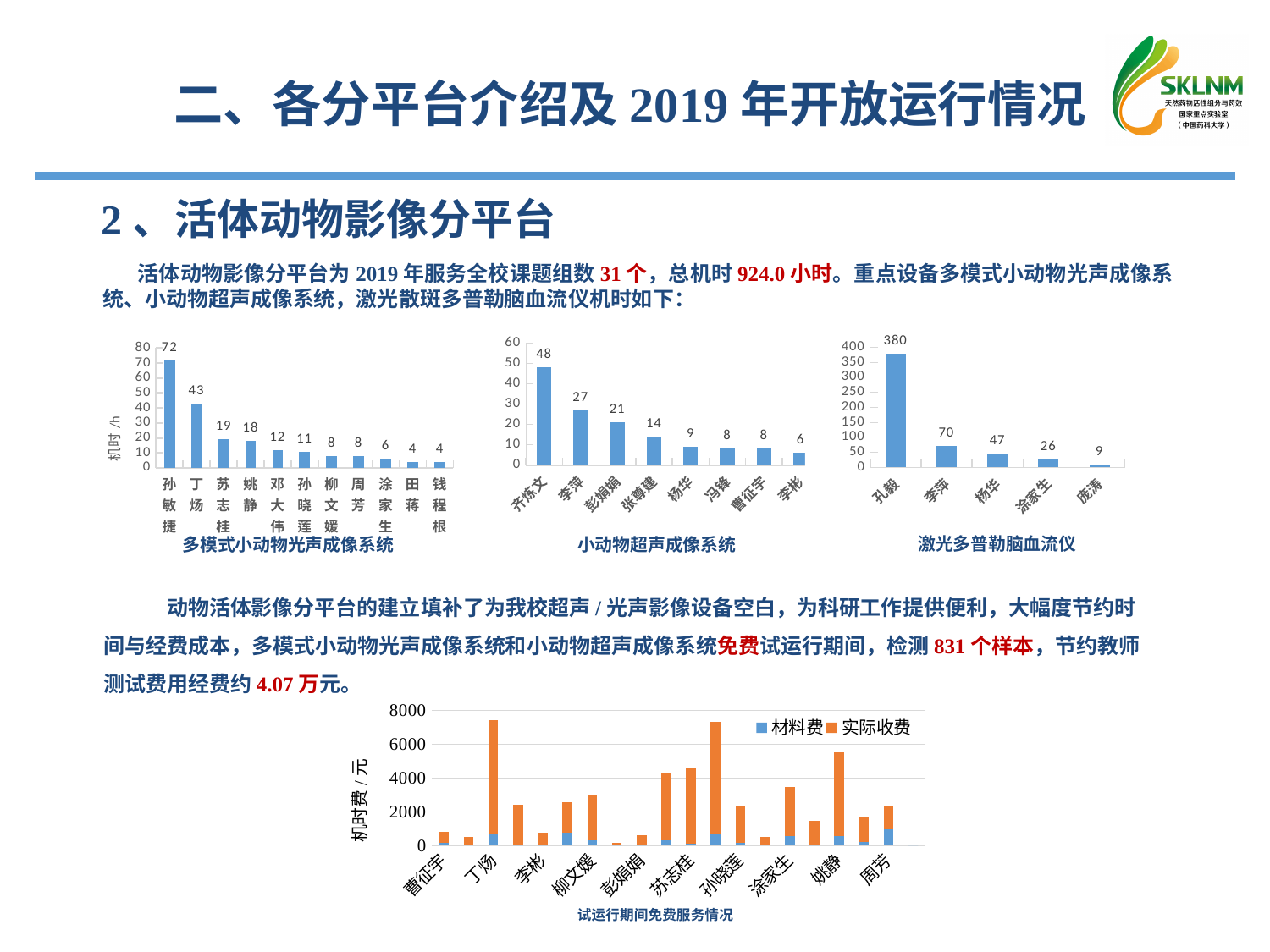

二、各分平台介绍及2019年开放运行情况
2、活体动物影像分平台

      活体动物影像分平台为2019年服务全校课题组数31个，总机时924.0小时。重点设备多模式小动物光声成像系统、小动物超声成像系统，激光散斑多普勒脑血流仪机时如下：

### Chart

| Category | 机时 |
|---|---|
| 孙敏捷 | 72.0 |
| 丁炀 | 43.0 |
| 苏志桂 | 19.0 |
| 姚静 | 18.0 |
| 邓大伟 | 12.0 |
| 孙晓莲 | 11.0 |
| 柳文媛 | 8.0 |
| 周芳 | 8.0 |
| 涂家生 | 6.0 |
| 田蒋 | 4.0 |
| 钱程根 | 4.0 |

### Chart

| Category | 机时 |
|---|---|
| 齐炼文 | 48.0 |
| 李萍 | 27.0 |
| 彭娟娟 | 21.0 |
| 张尊建 | 14.0 |
| 杨华 | 9.0 |
| 冯锋 | 8.0 |
| 曹征宇 | 8.0 |
| 李彬 | 6.0 |

### Chart

| Category | 机时 |
|---|---|
| 孔毅 | 380.0 |
| 李萍 | 70.0 |
| 杨华 | 47.0 |
| 涂家生 | 26.0 |
| 庞涛 | 9.0 |
多模式小动物光声成像系统
小动物超声成像系统
激光多普勒脑血流仪
动物活体影像分平台的建立填补了为我校超声/光声影像设备空白，为科研工作提供便利，大幅度节约时间与经费成本，多模式小动物光声成像系统和小动物超声成像系统免费试运行期间，检测831个样本，节约教师测试费用经费约4.07万元。

### Chart

| Category | 材料费 | 实际收费 |
|---|---|---|
| 曹征宇 | 150.0 | 650.0 |
| 邓大伟 | 50.0 | 450.0 |
| 丁炀 | 718.0 | 6718.0 |
| 冯锋 | 0.0 | 2400.0 |
| 李彬 | 0.0 | 750.0 |
| 李萍 | 750.0 | 1800.0 |
| 柳文媛 | 300.0 | 2700.0 |
| 莫然 | 0.0 | 150.0 |
| 彭娟娟 | 0.0 | 600.0 |
| 齐炼文 | 300.0 | 3950.0 |
| 苏志桂 | 100.0 | 4500.0 |
| 孙敏捷 | 658.0 | 6658.0 |
| 孙晓莲 | 168.0 | 2168.0 |
| 田蒋 | 50.0 | 450.0 |
| 涂家生 | 550.0 | 2900.0 |
| 杨华 | 0.0 | 1450.0 |
| 姚静 | 558.0 | 4958.0 |
| 张尊建 | 200.0 | 1450.0 |
| 周芳 | 958.0 | 1408.0 |
| 周晓辉 | 0.0 | 50.0 |
试运行期间免费服务情况